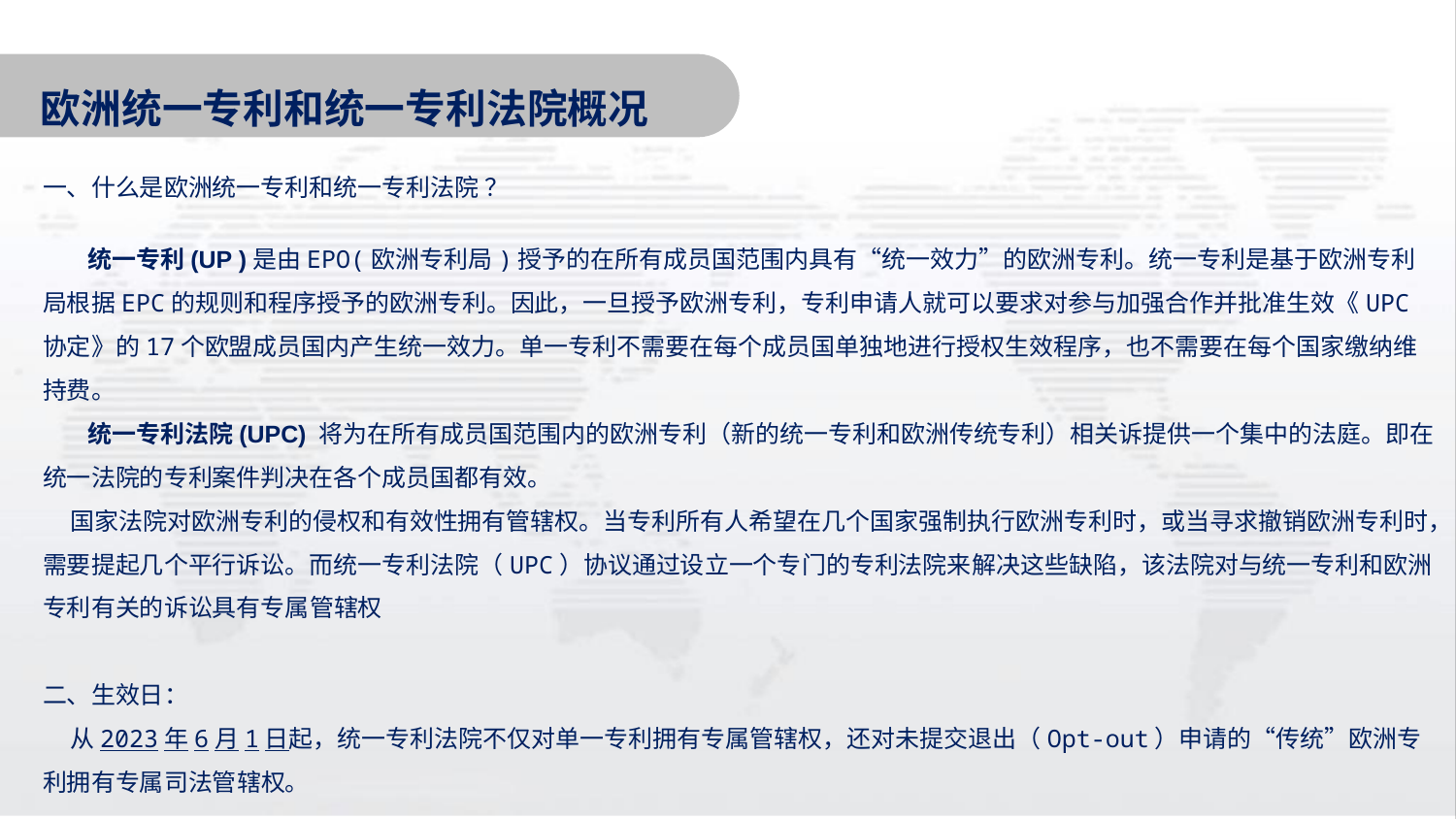

欧洲统一专利和统一专利法院概况

一、什么是欧洲统一专利和统一专利法院 ？

       统一专利(UP )是由EPO(欧洲专利局)授予的在所有成员国范围内具有“统一效力”的欧洲专利。统一专利是基于欧洲专利局根据EPC的规则和程序授予的欧洲专利。因此，一旦授予欧洲专利，专利申请人就可以要求对参与加强合作并批准生效《UPC协定》的17个欧盟成员国内产生统一效力。单一专利不需要在每个成员国单独地进行授权生效程序，也不需要在每个国家缴纳维持费。
       统一专利法院(UPC) 将为在所有成员国范围内的欧洲专利（新的统一专利和欧洲传统专利）相关诉提供一个集中的法庭。即在统一法院的专利案件判决在各个成员国都有效。
    国家法院对欧洲专利的侵权和有效性拥有管辖权。当专利所有人希望在几个国家强制执行欧洲专利时，或当寻求撤销欧洲专利时，需要提起几个平行诉讼。而统一专利法院（UPC）协议通过设立一个专门的专利法院来解决这些缺陷，该法院对与统一专利和欧洲专利有关的诉讼具有专属管辖权

二、生效日：
    从2023年6月1日起，统一专利法院不仅对单一专利拥有专属管辖权，还对未提交退出（Opt-out）申请的“传统”欧洲专利拥有专属司法管辖权。